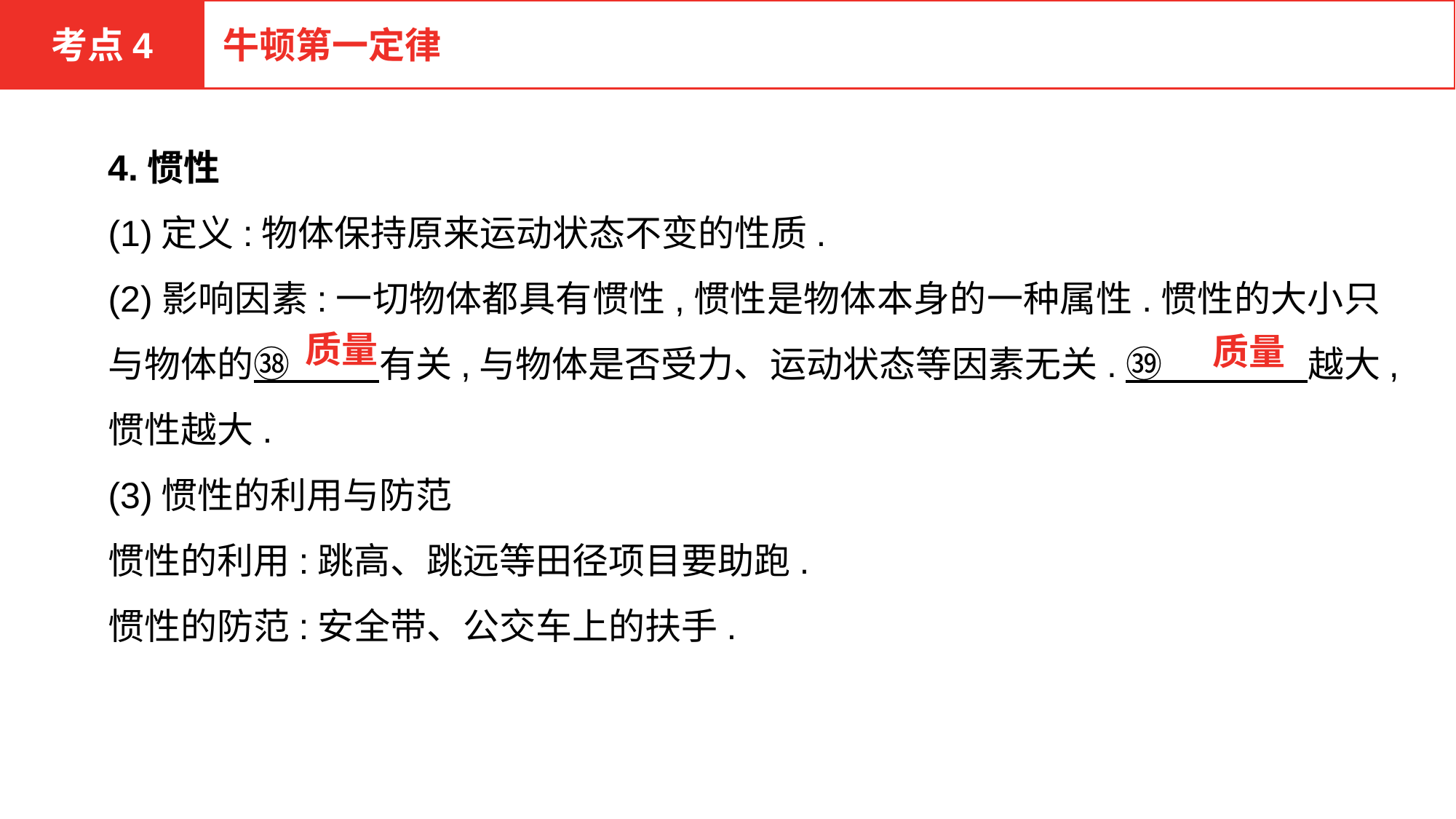

考点4
牛顿第一定律
4.惯性
(1)定义:物体保持原来运动状态不变的性质.
(2)影响因素:一切物体都具有惯性,惯性是物体本身的一种属性.惯性的大小只与物体的㊳  　　有关,与物体是否受力、运动状态等因素无关.㊴　　　　越大,惯性越大.
(3)惯性的利用与防范
惯性的利用:跳高、跳远等田径项目要助跑.
惯性的防范:安全带、公交车上的扶手.
质量
质量